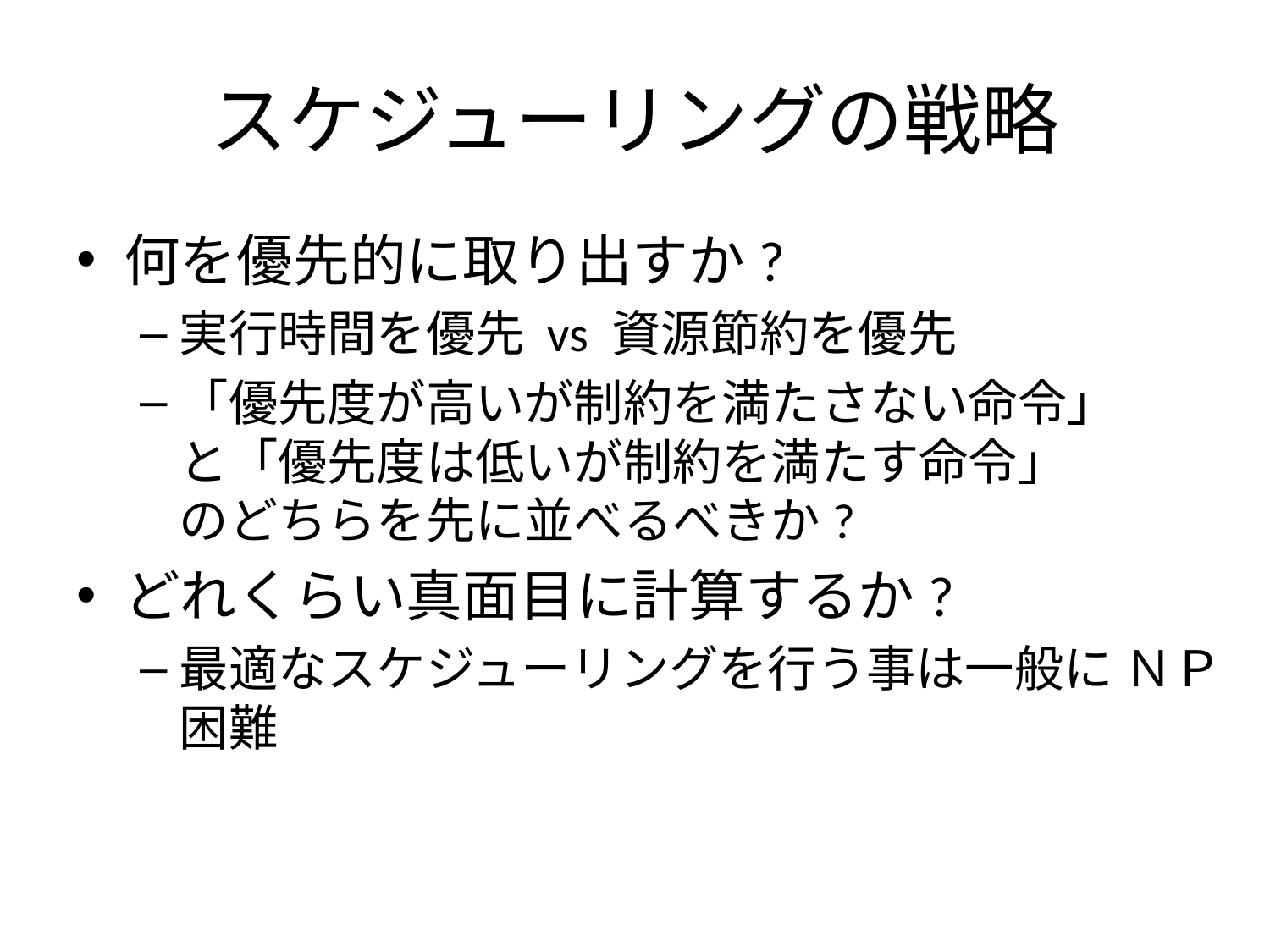

# スケジューリングの戦略
何を優先的に取り出すか?
実行時間を優先 vs 資源節約を優先
「優先度が高いが制約を満たさない命令」
と「優先度は低いが制約を満たす命令」
のどちらを先に並べるべきか?
どれくらい真面目に計算するか?
最適なスケジューリングを行う事は一般に ＮＰ 困難